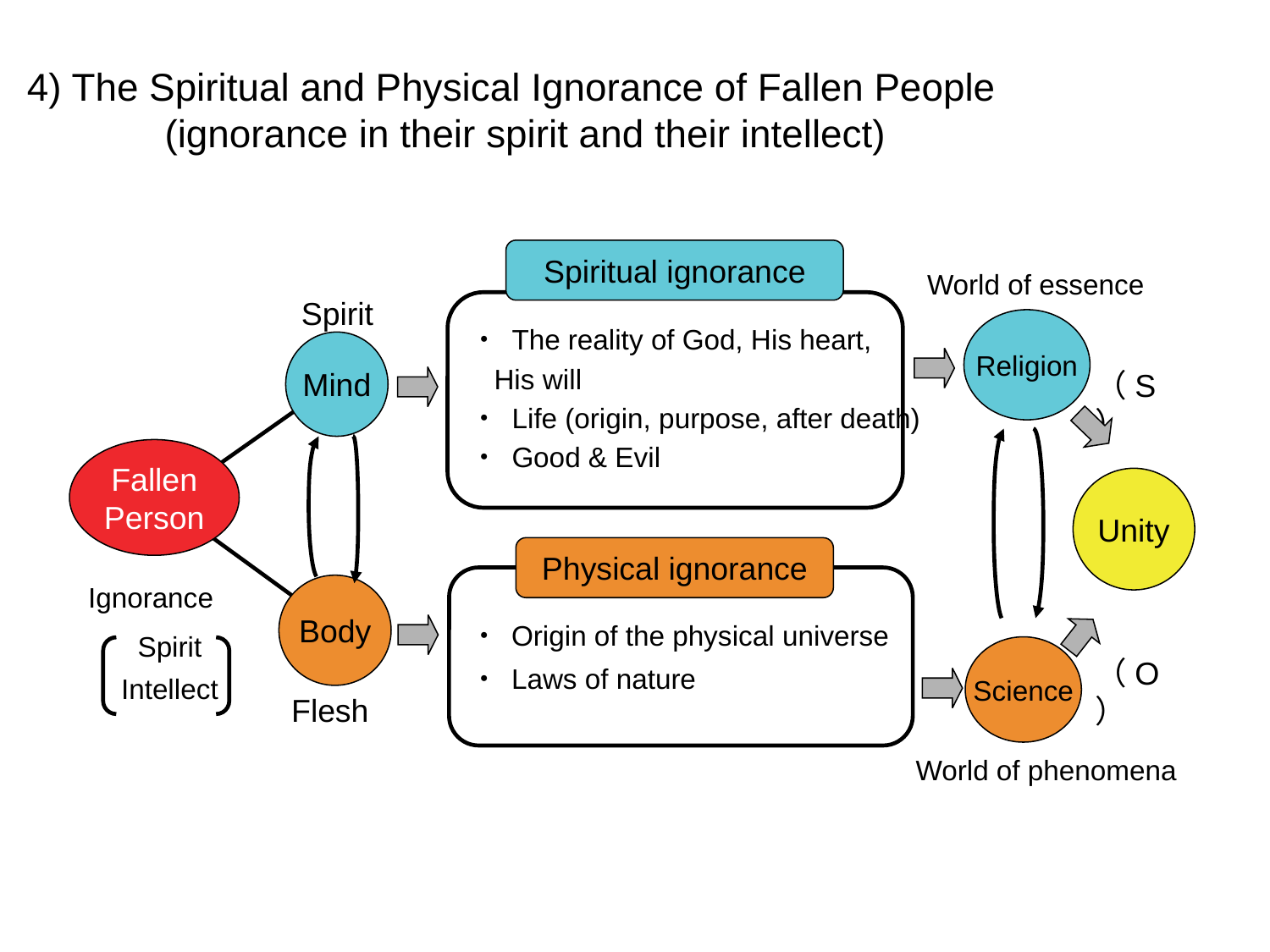

4) The Spiritual and Physical Ignorance of Fallen People
	       (ignorance in their spirit and their intellect)
Spiritual ignorance
World of essence
Spirit
・ The reality of God, His heart,
   His will
・ Life (origin, purpose, after death)
・ Good & Evil
Religion
Mind

（S）

Fallen
Person
Unity

Physical ignorance
・ Origin of the physical universe
・ Laws of nature
Ignorance
Body

Spirit
Intellect
Science

（O）

Flesh
World of phenomena